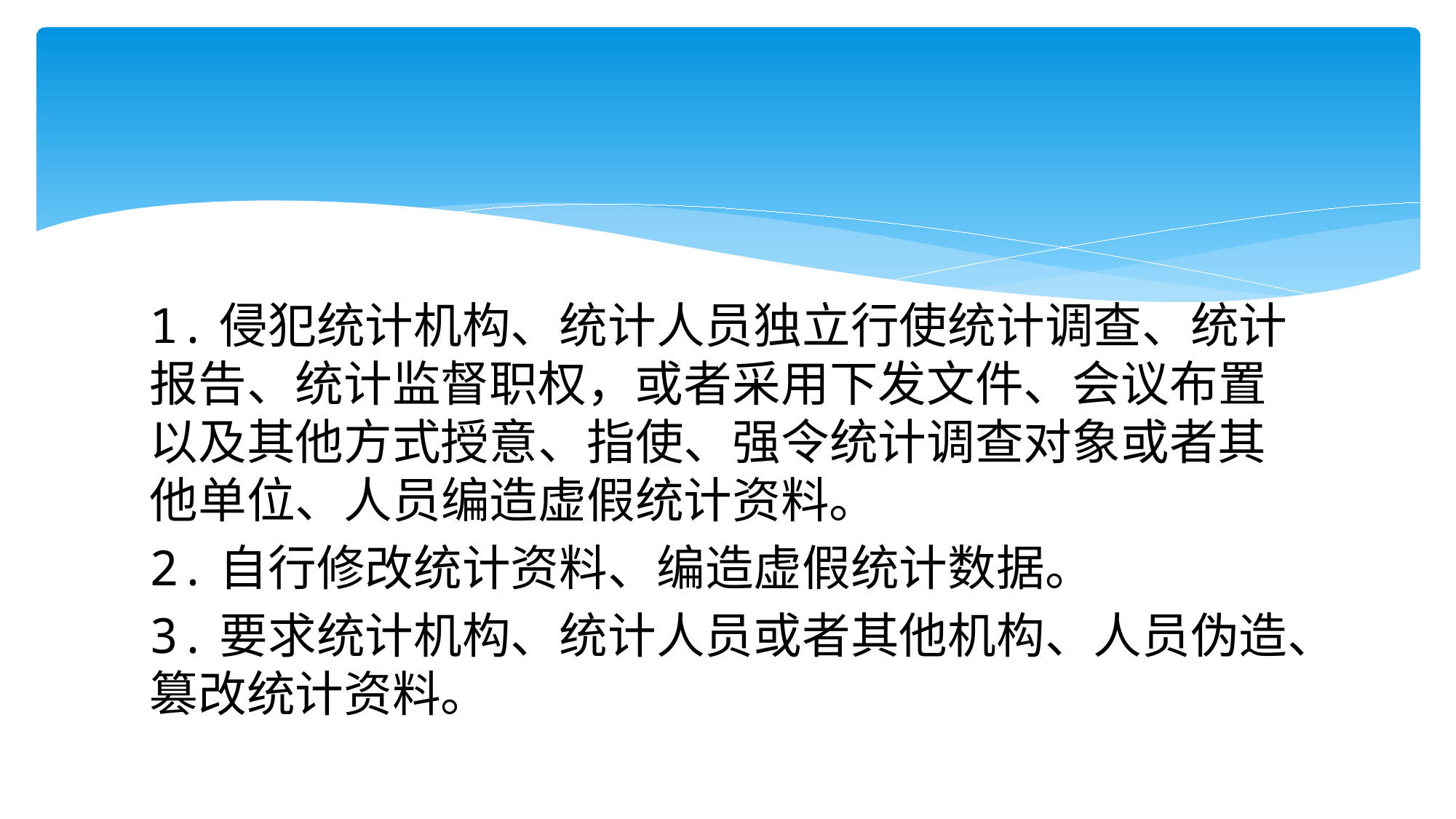

1.侵犯统计机构、统计人员独立行使统计调查、统计报告、统计监督职权，或者采用下发文件、会议布置以及其他方式授意、指使、强令统计调查对象或者其他单位、人员编造虚假统计资料。
2.自行修改统计资料、编造虚假统计数据。
3.要求统计机构、统计人员或者其他机构、人员伪造、篡改统计资料。